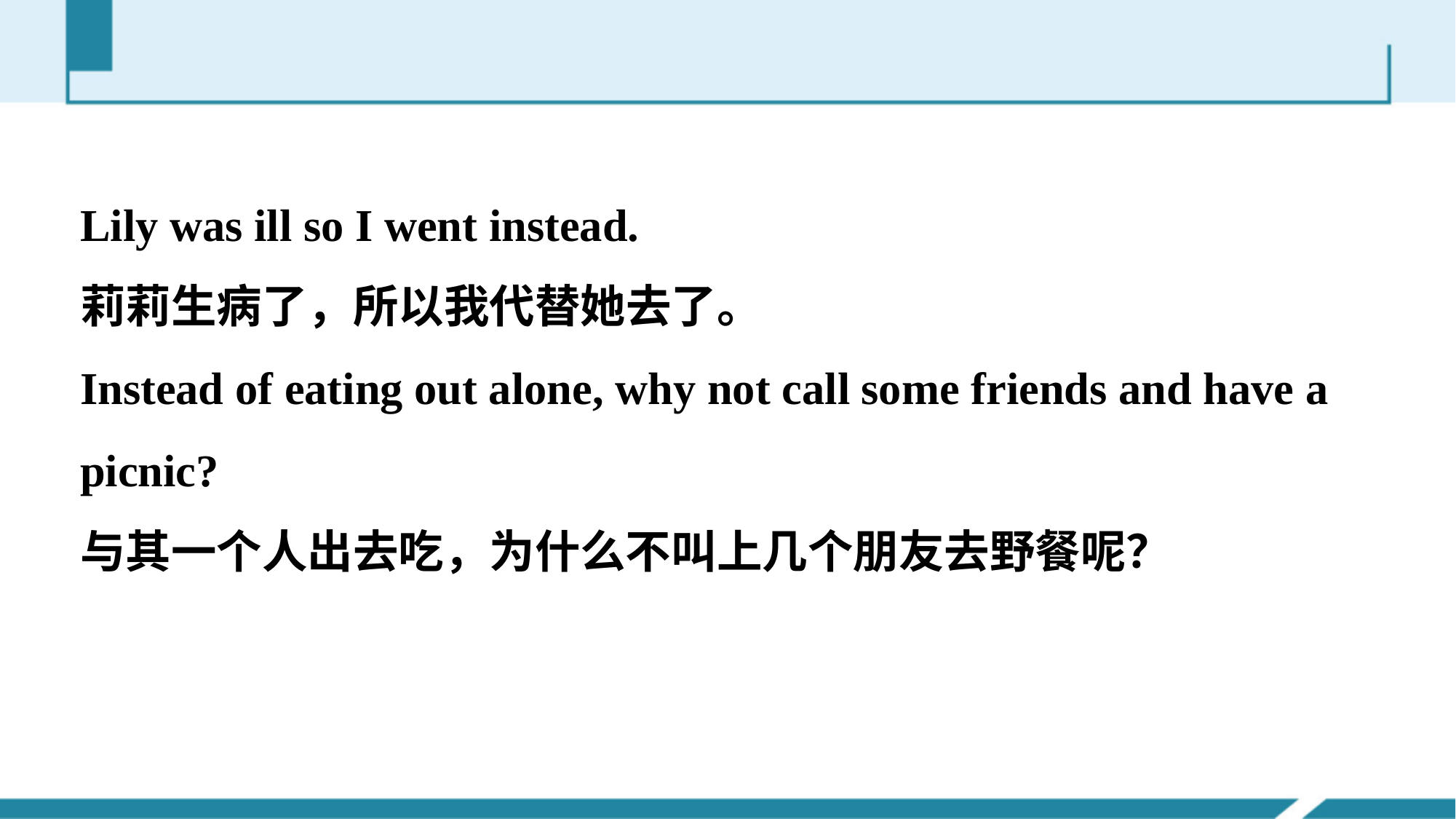

Lily was ill so I went instead.
莉莉生病了，所以我代替她去了。
Instead of eating out alone, why not call some friends and have a picnic?
与其一个人出去吃，为什么不叫上几个朋友去野餐呢？